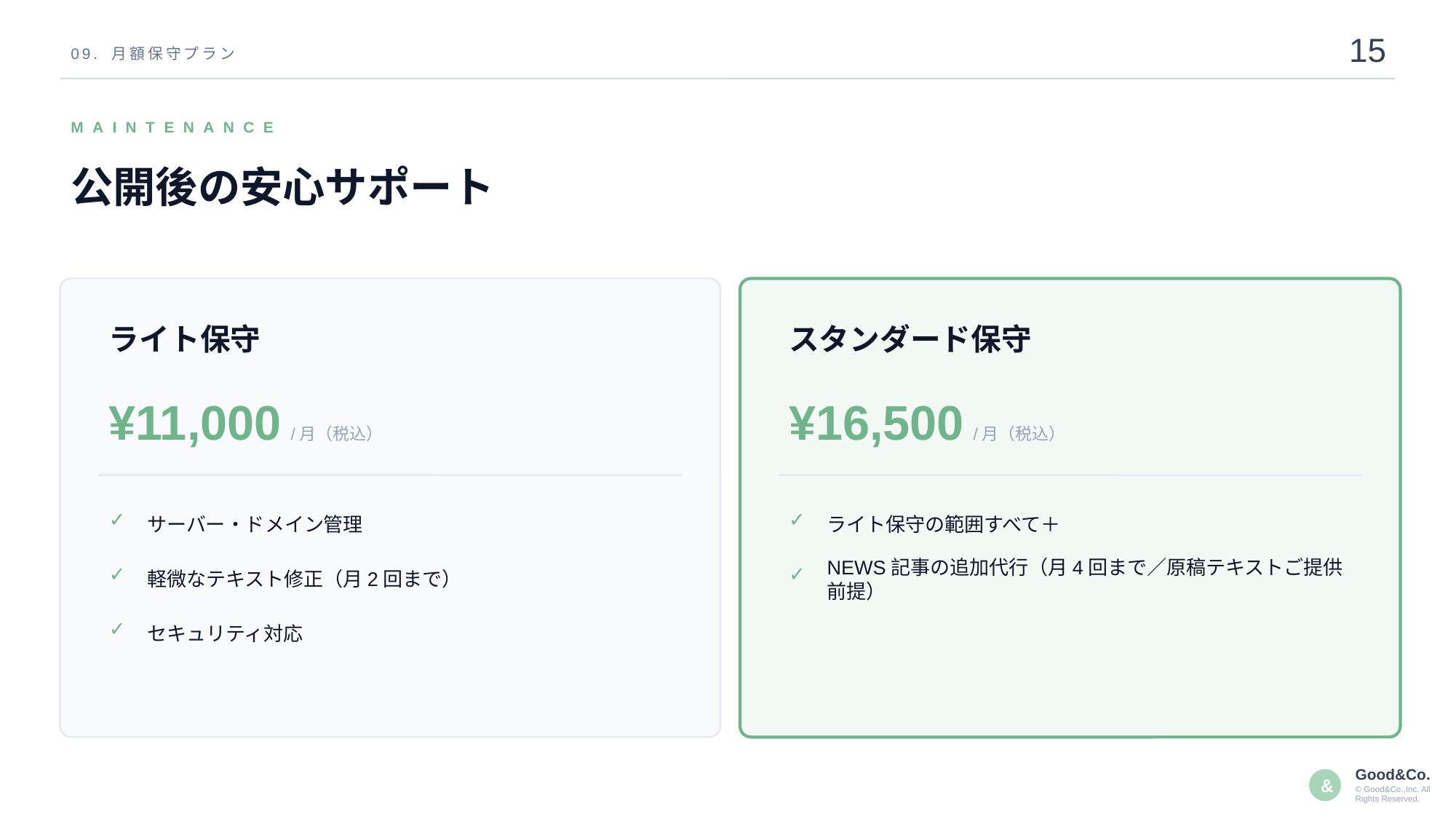

15
09. 月額保守プラン

MAINTENANCE
公開後の安心サポート

ライト保守
スタンダード保守
¥11,000  /月（税込）
¥16,500  /月（税込）

✓
サーバー・ドメイン管理
✓
ライト保守の範囲すべて＋
✓
軽微なテキスト修正（月2回まで）
✓
NEWS記事の追加代行（月4回まで／原稿テキストご提供前提）
✓
セキュリティ対応
Good&Co.

&
© Good&Co.,Inc. All Rights Reserved.